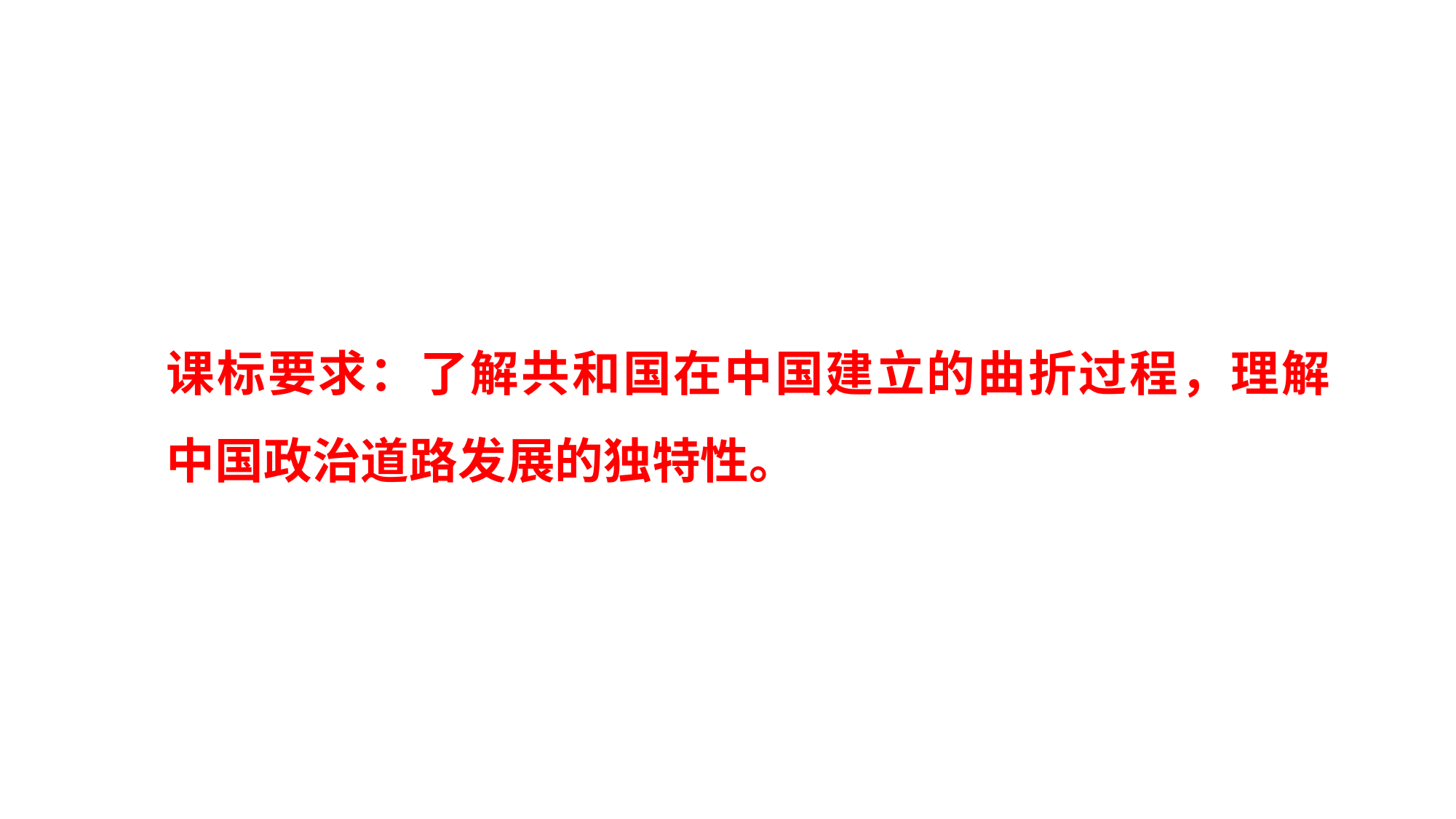

课标要求：了解共和国在中国建立的曲折过程，理解中国政治道路发展的独特性。